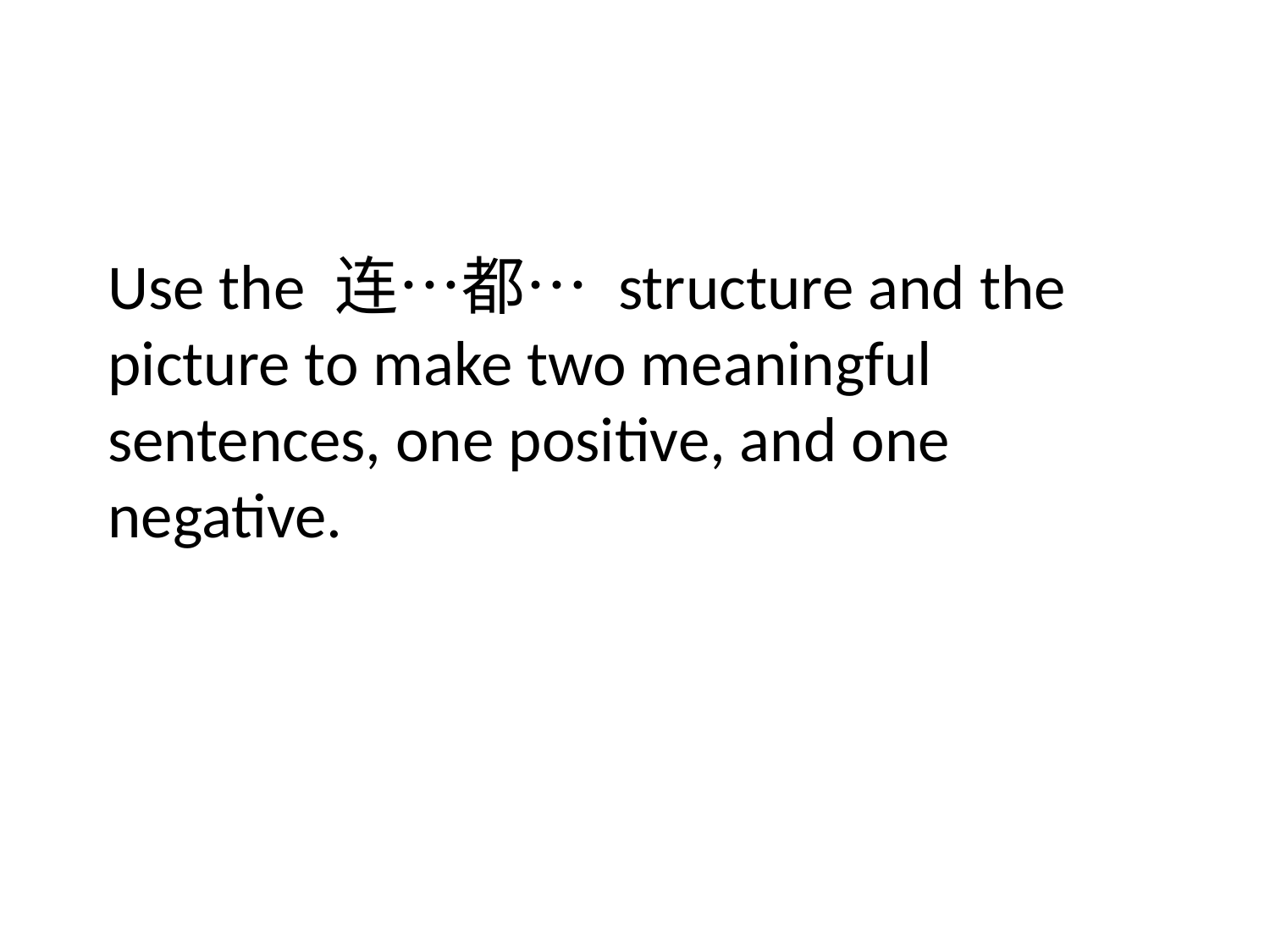

# Use the 连…都… structure and the picture to make two meaningful sentences, one positive, and one negative.